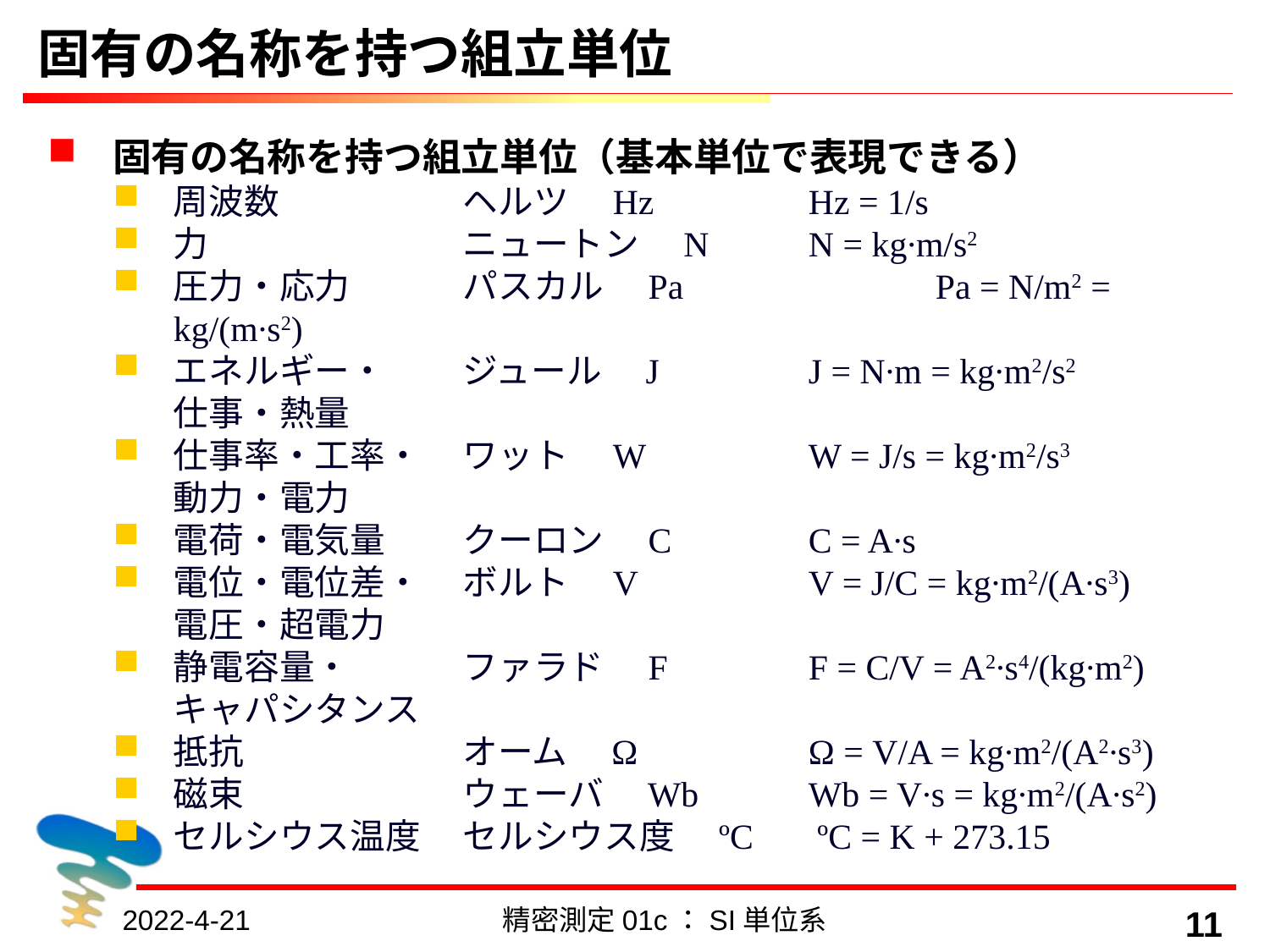

# 固有の名称を持つ組立単位
固有の名称を持つ組立単位（基本単位で表現できる）
周波数		　ヘルツ　Hz		Hz = 1/s
力		　ニュートン　N	N = kg∙m/s2
圧力・応力	　パスカル　Pa		Pa = N/m2 = kg/(m∙s2)
エネルギー・	　ジュール　J		J = N∙m = kg∙m2/s2
仕事・熱量
仕事率・工率・	　ワット　W		W = J/s = kg∙m2/s3
動力・電力
電荷・電気量	　クーロン　C		C = A∙s
電位・電位差・	　ボルト　V		V = J/C = kg∙m2/(A∙s3)
電圧・超電力
静電容量・	　ファラド　F		F = C/V = A2∙s4/(kg∙m2)
キャパシタンス
抵抗		　オーム　Ω		Ω = V/A = kg∙m2/(A2∙s3)
磁束		　ウェーバ　Wb	Wb = V∙s = kg∙m2/(A∙s2)
セルシウス温度	　セルシウス度　ºC	 ºC = K + 273.15
2022-4-21
精密測定01c：SI単位系
11